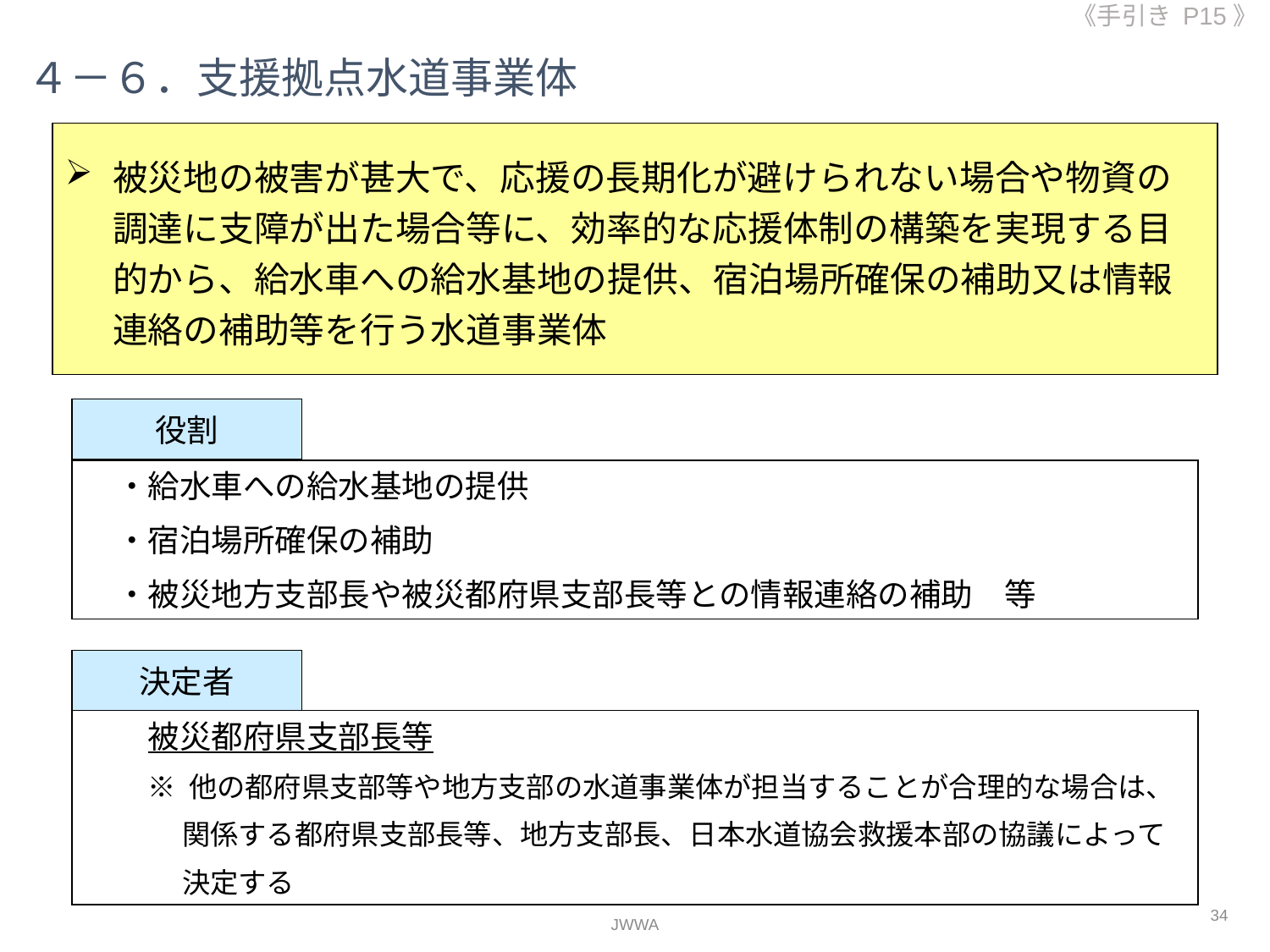

《手引き P15》
４－６．支援拠点水道事業体
被災地の被害が甚大で、応援の長期化が避けられない場合や物資の調達に支障が出た場合等に、効率的な応援体制の構築を実現する目的から、給水車への給水基地の提供、宿泊場所確保の補助又は情報連絡の補助等を行う水道事業体
役割
　・給水車への給水基地の提供
　・宿泊場所確保の補助
　・被災地方支部長や被災都府県支部長等との情報連絡の補助　等
決定者
被災都府県支部長等
※ 他の都府県支部等や地方支部の水道事業体が担当することが合理的な場合は、
　 関係する都府県支部長等、地方支部長、日本水道協会救援本部の協議によって
　 決定する
34
JWWA